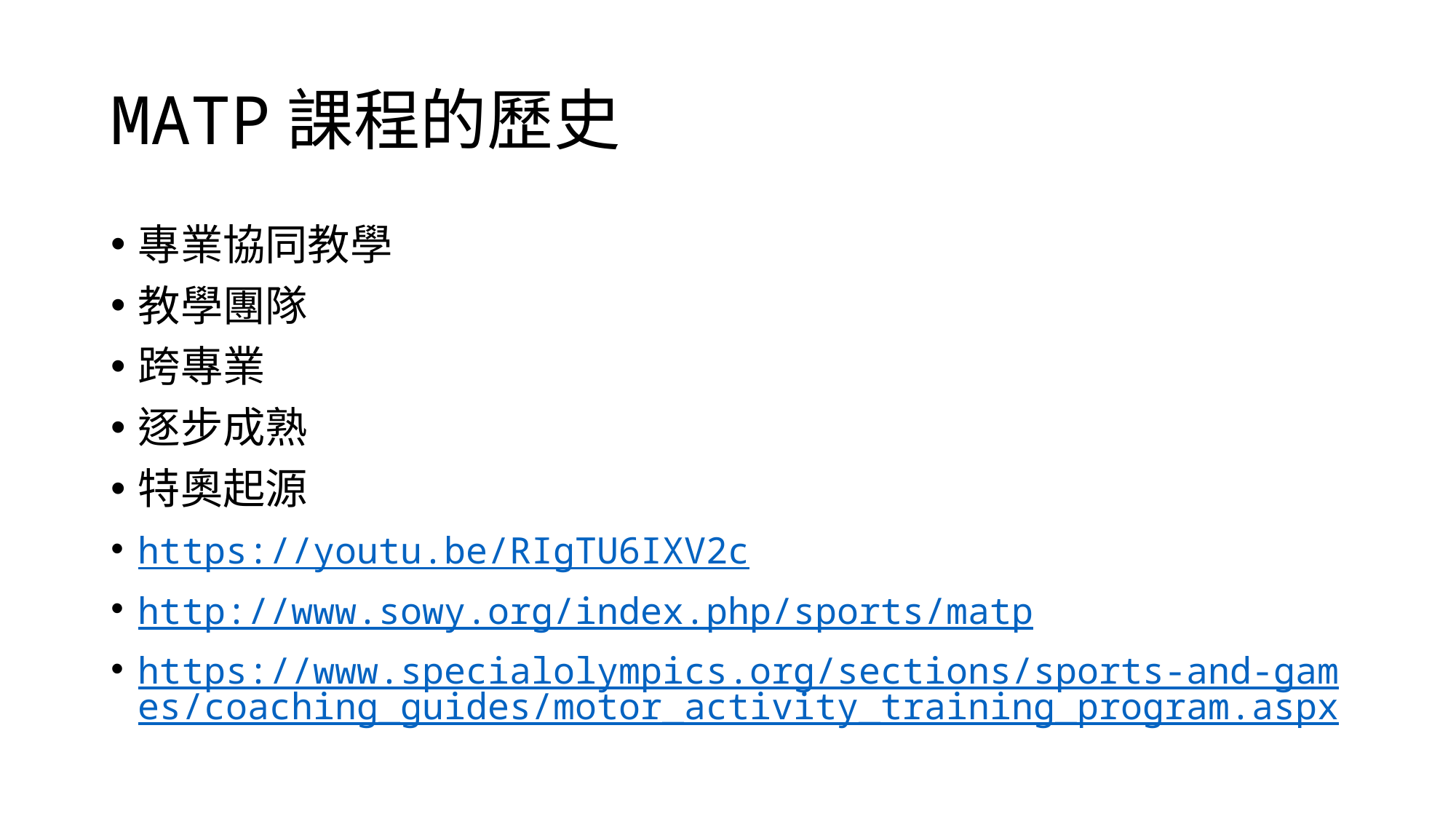

# MATP課程的歷史
專業協同教學
教學團隊
跨專業
逐步成熟
特奧起源
https://youtu.be/RIgTU6IXV2c
http://www.sowy.org/index.php/sports/matp
https://www.specialolympics.org/sections/sports-and-games/coaching_guides/motor_activity_training_program.aspx